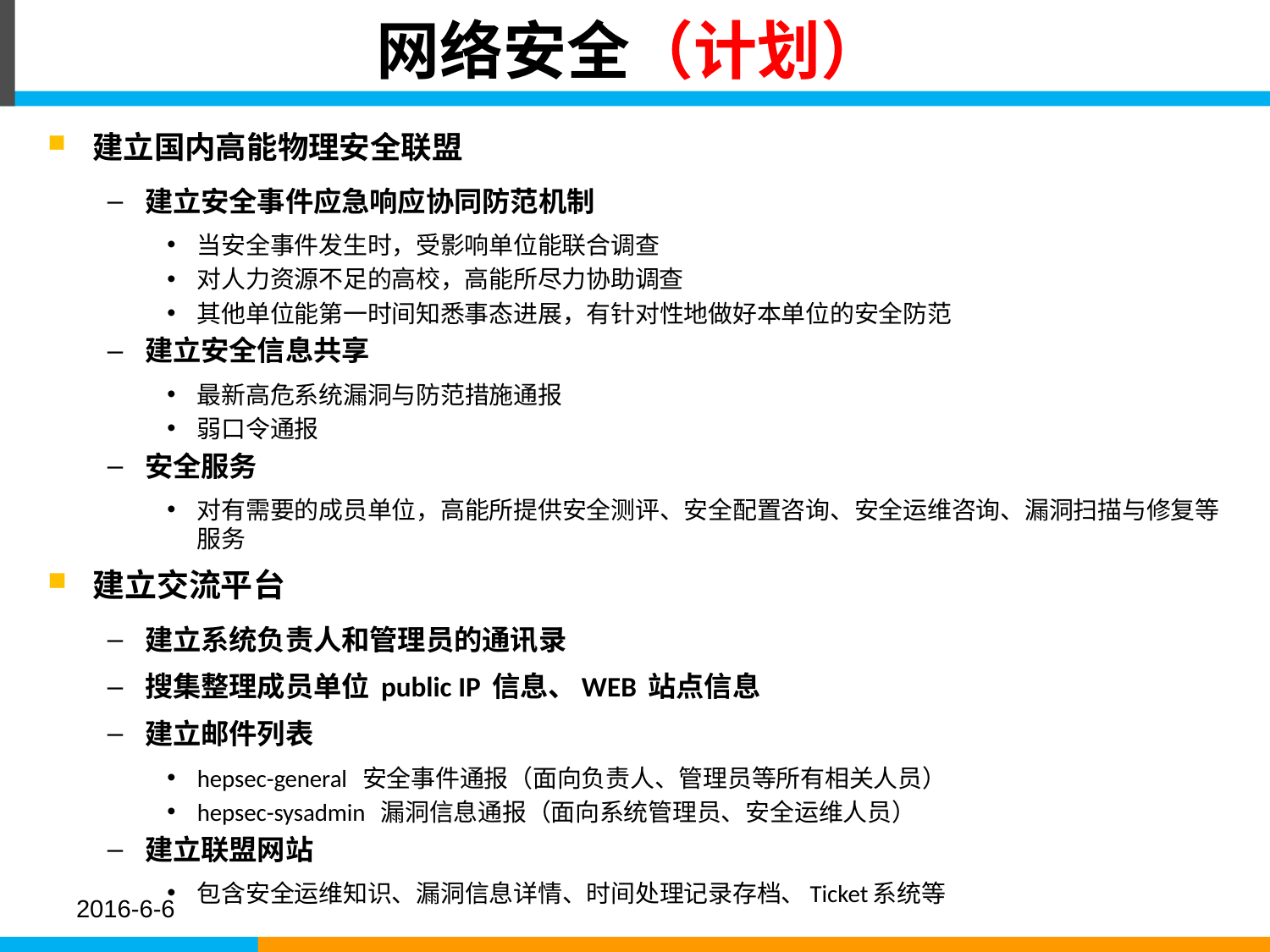

# 网络安全（计划）
建立国内高能物理安全联盟
建立安全事件应急响应协同防范机制
当安全事件发生时，受影响单位能联合调查
对人力资源不足的高校，高能所尽力协助调查
其他单位能第一时间知悉事态进展，有针对性地做好本单位的安全防范
建立安全信息共享
最新高危系统漏洞与防范措施通报
弱口令通报
安全服务
对有需要的成员单位，高能所提供安全测评、安全配置咨询、安全运维咨询、漏洞扫描与修复等服务
建立交流平台
建立系统负责人和管理员的通讯录
搜集整理成员单位 public IP 信息、WEB 站点信息
建立邮件列表
hepsec-general  安全事件通报（面向负责人、管理员等所有相关人员）
hepsec-sysadmin  漏洞信息通报（面向系统管理员、安全运维人员）
建立联盟网站
包含安全运维知识、漏洞信息详情、时间处理记录存档、Ticket系统等
2016-6-6